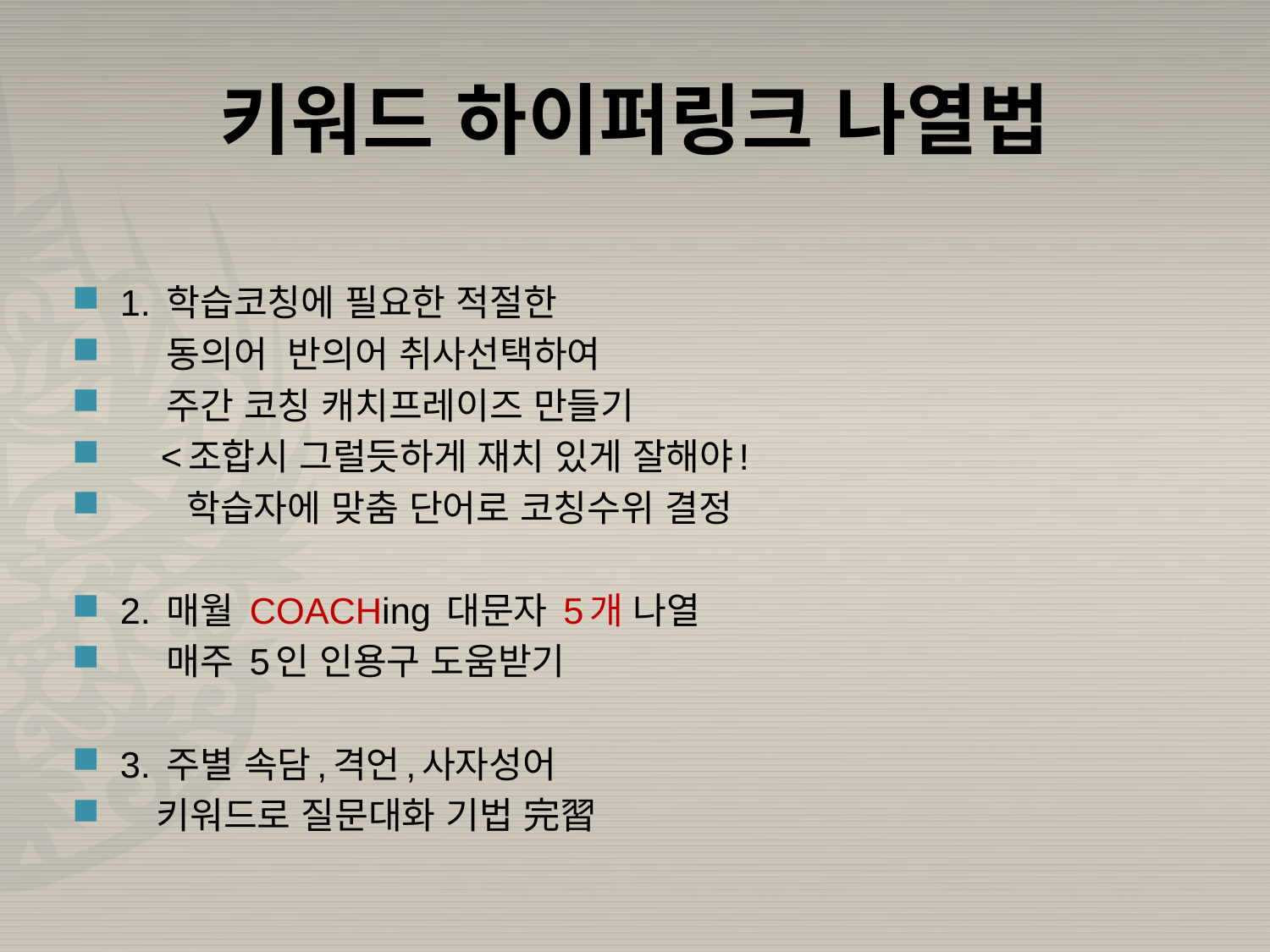

# 키워드 하이퍼링크 나열법

1. 학습코칭에 필요한 적절한
    동의어  반의어 취사선택하여
    주간 코칭 캐치프레이즈 만들기
    <조합시 그럴듯하게 재치 있게 잘해야!
      학습자에 맞춤 단어로 코칭수위 결정

2. 매월 COACHing 대문자 5개 나열
    매주 5인 인용구 도움받기

3. 주별 속담,격언,사자성어
   키워드로 질문대화 기법 完習